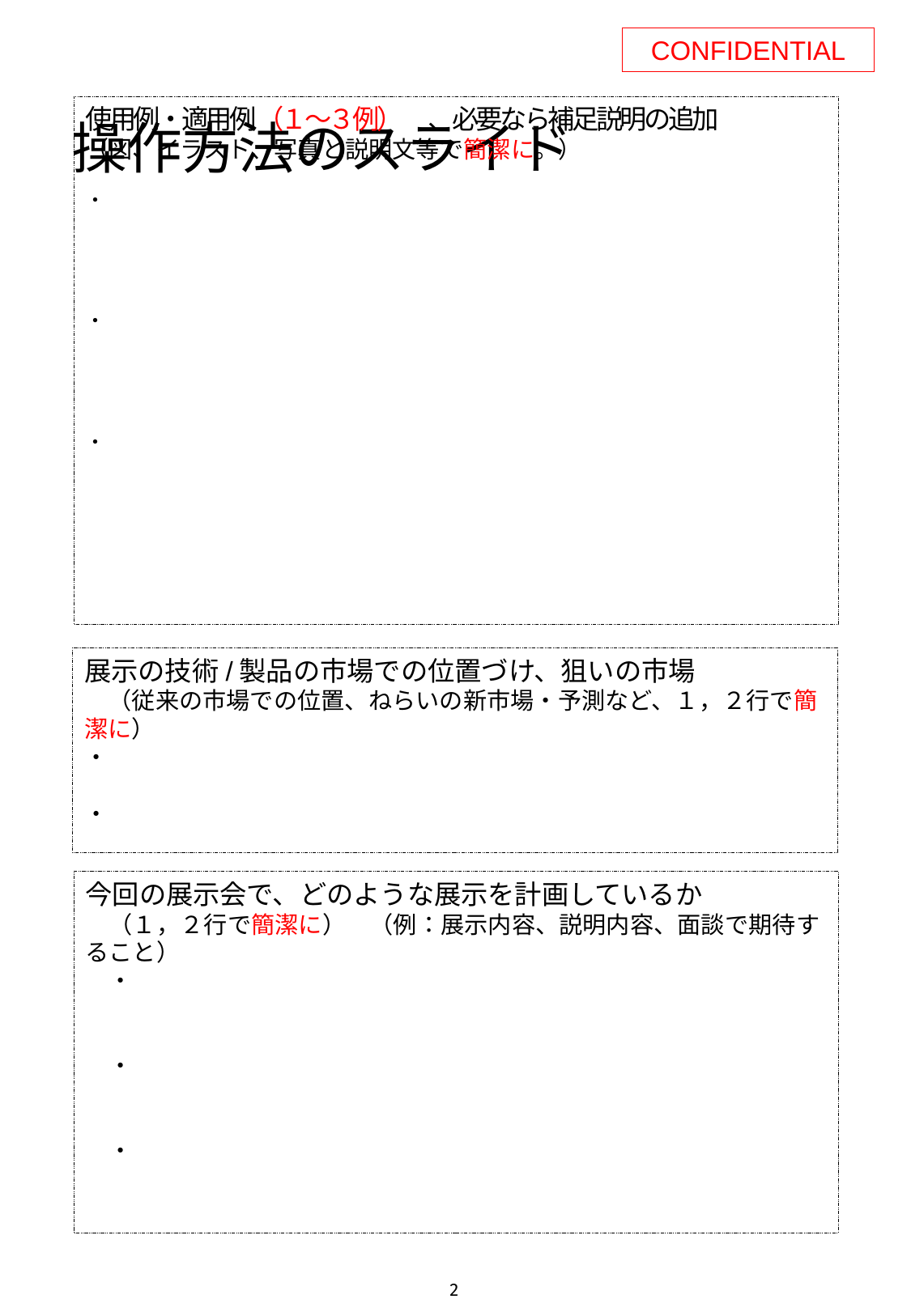

CONFIDENTIAL
使用例・適用例（１～３例）　、必要なら補足説明の追加
（図、イラスト、写真と説明文等で簡潔に。）

・

・

・
# 操作方法のスライド
展示の技術/製品の市場での位置づけ、狙いの市場
　（従来の市場での位置、ねらいの新市場・予測など、１，２行で簡潔に）
・

・
今回の展示会で、どのような展示を計画しているか
　（１，２行で簡潔に）　（例：展示内容、説明内容、面談で期待すること）
　・

　・

　・

2